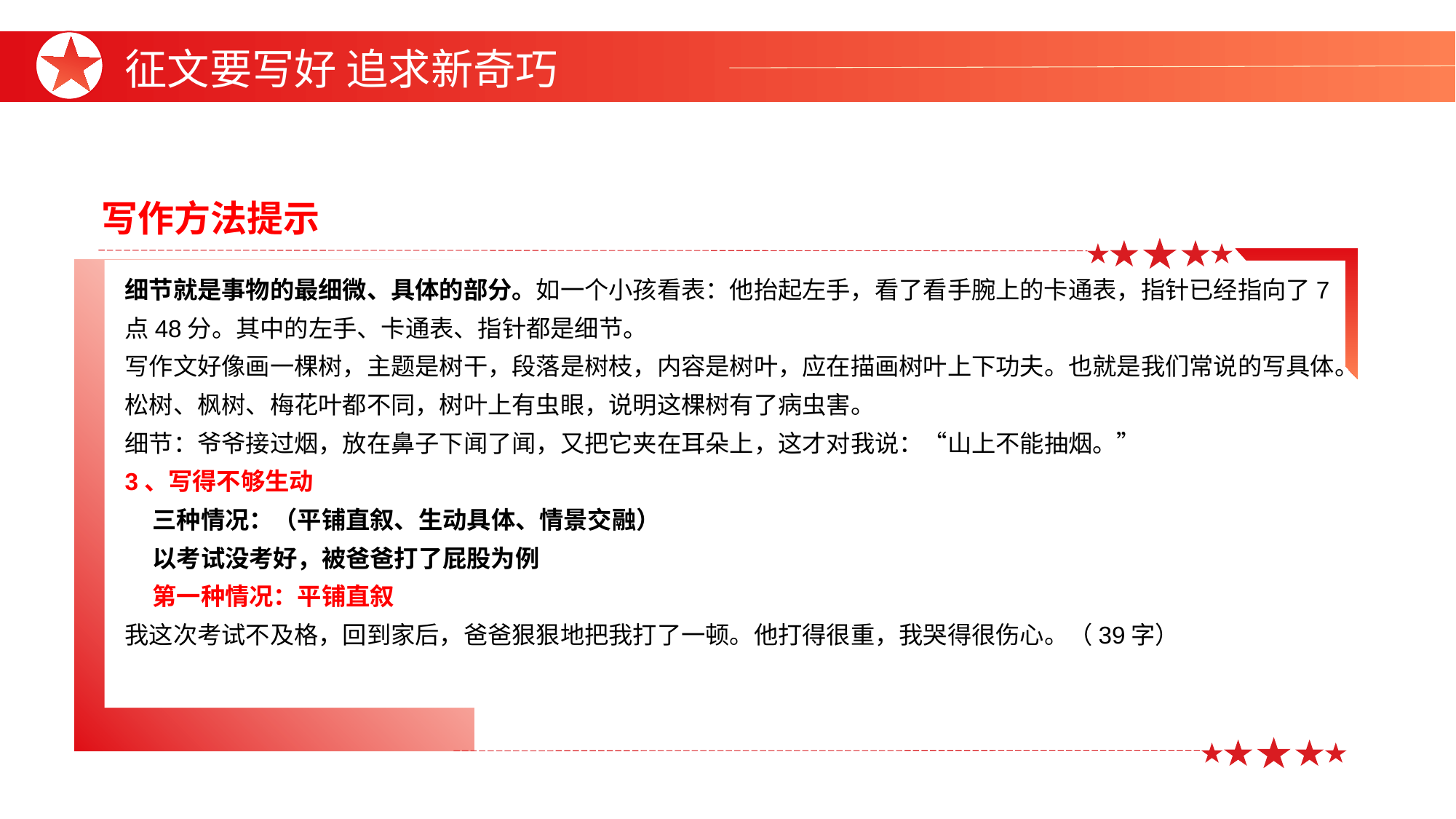

征文要写好 追求新奇巧
写作方法提示

细节就是事物的最细微、具体的部分。如一个小孩看表：他抬起左手，看了看手腕上的卡通表，指针已经指向了7点48分。其中的左手、卡通表、指针都是细节。
写作文好像画一棵树，主题是树干，段落是树枝，内容是树叶，应在描画树叶上下功夫。也就是我们常说的写具体。
松树、枫树、梅花叶都不同，树叶上有虫眼，说明这棵树有了病虫害。
细节：爷爷接过烟，放在鼻子下闻了闻，又把它夹在耳朵上，这才对我说：“山上不能抽烟。”
3、写得不够生动
    三种情况：（平铺直叙、生动具体、情景交融）
    以考试没考好，被爸爸打了屁股为例
    第一种情况：平铺直叙
我这次考试不及格，回到家后，爸爸狠狠地把我打了一顿。他打得很重，我哭得很伤心。（39字）